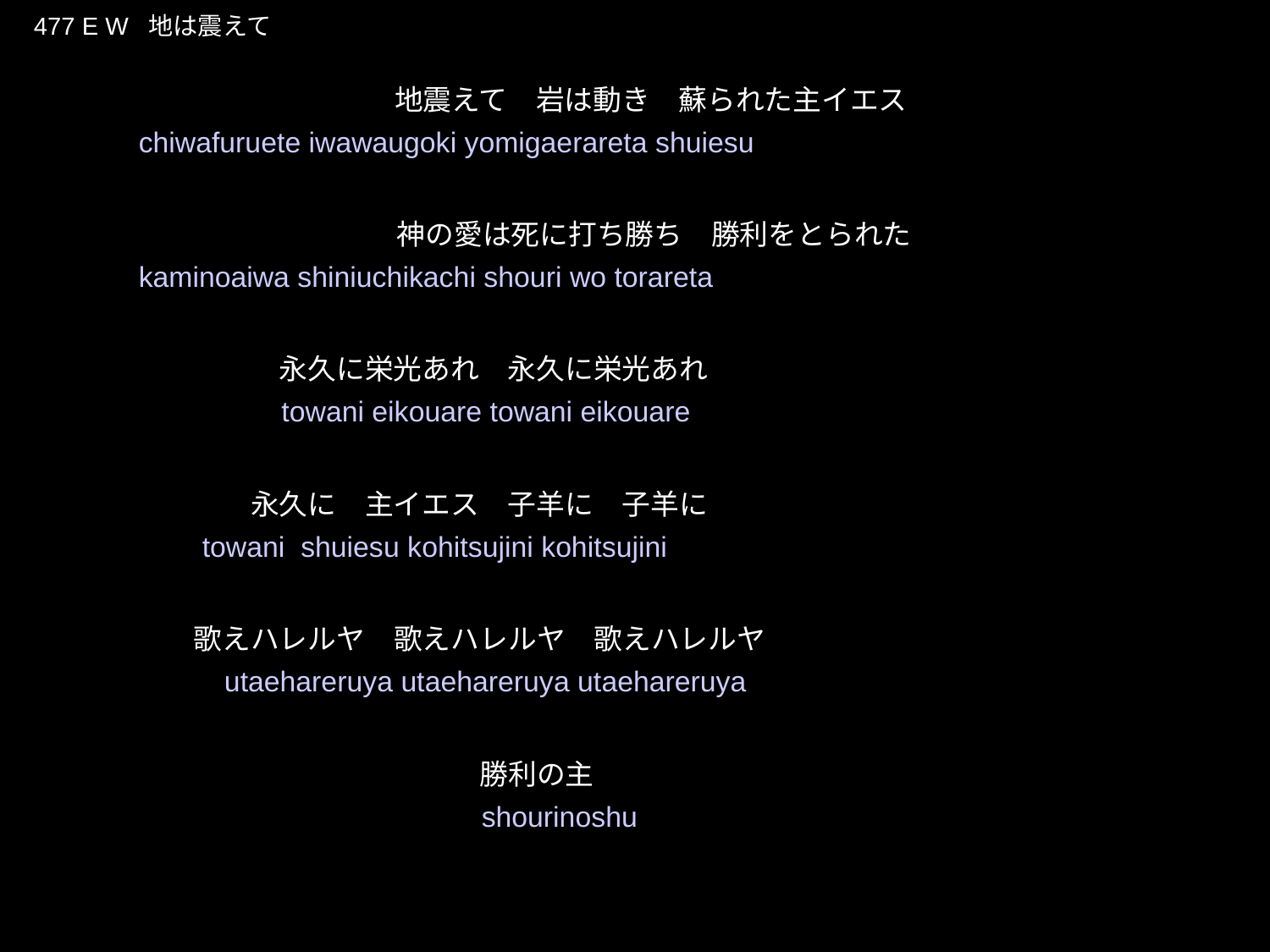

ちはふるえていわはうごき
★W
477 E W  地は震えて
地震えて　岩は動き　蘇られた主イエス

神の愛は死に打ち勝ち　勝利をとられた

　　　　　　　　永久に栄光あれ　永久に栄光あれ

　　　　　　　永久に　主イエス　子羊に　子羊に

　　　　　歌えハレルヤ　歌えハレルヤ　歌えハレルヤ

　　　　　　　　　　　　　　　勝利の主

★４
　　　　chiwafuruete iwawaugoki yomigaerareta shuiesu

　　　　kaminoaiwa shiniuchikachi shouri wo torareta

　　　　　　　　　towani eikouare towani eikouare

　　　　　　 towani  shuiesu kohitsujini kohitsujini

　　　　　　　utaehareruya utaehareruya utaehareruya

　　　　　　　　　　　　　　　　shourinoshu